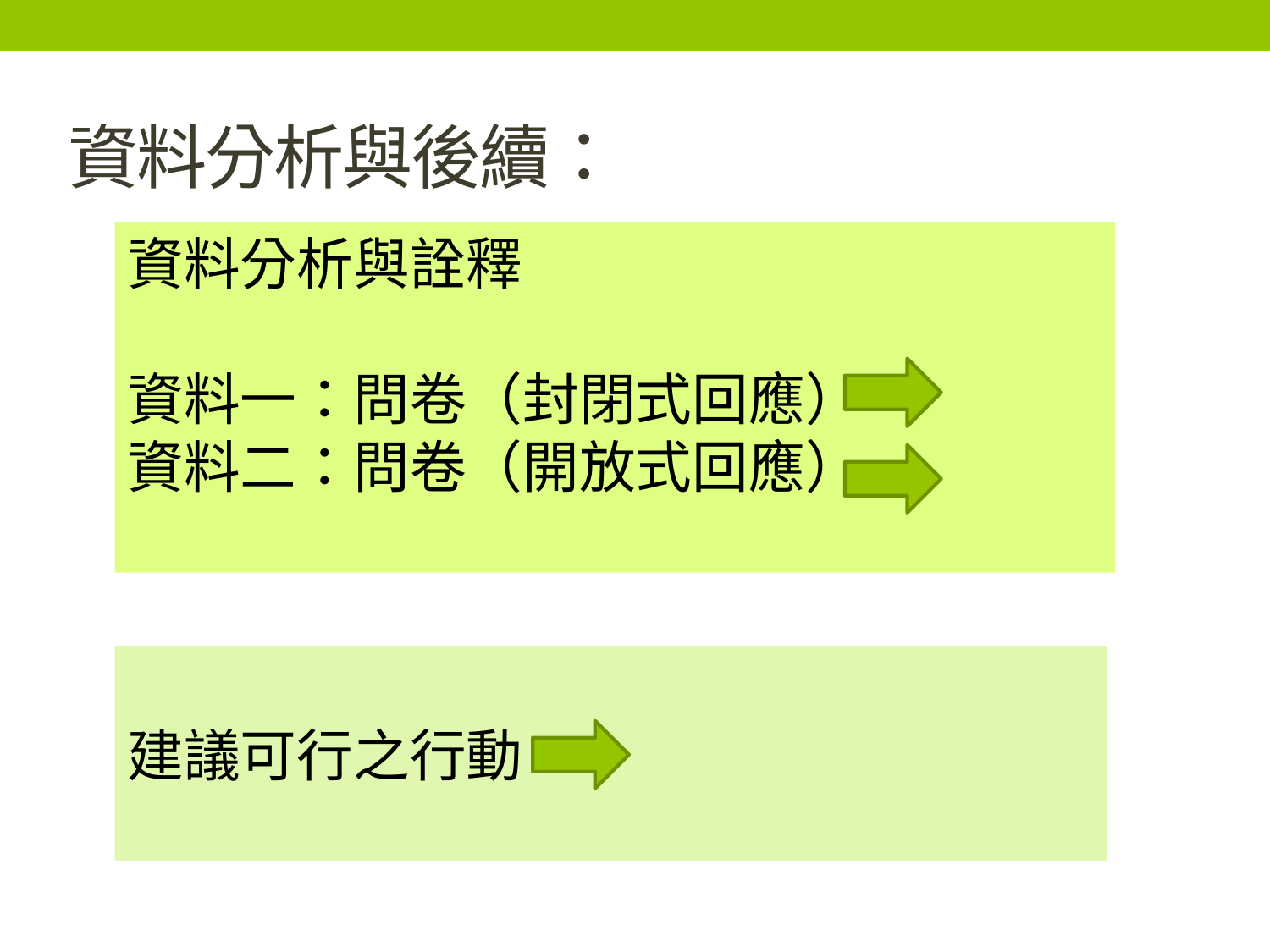

# 資料分析與後續：
資料分析與詮釋

資料一：問卷（封閉式回應）
資料二：問卷（開放式回應）

建議可行之行動